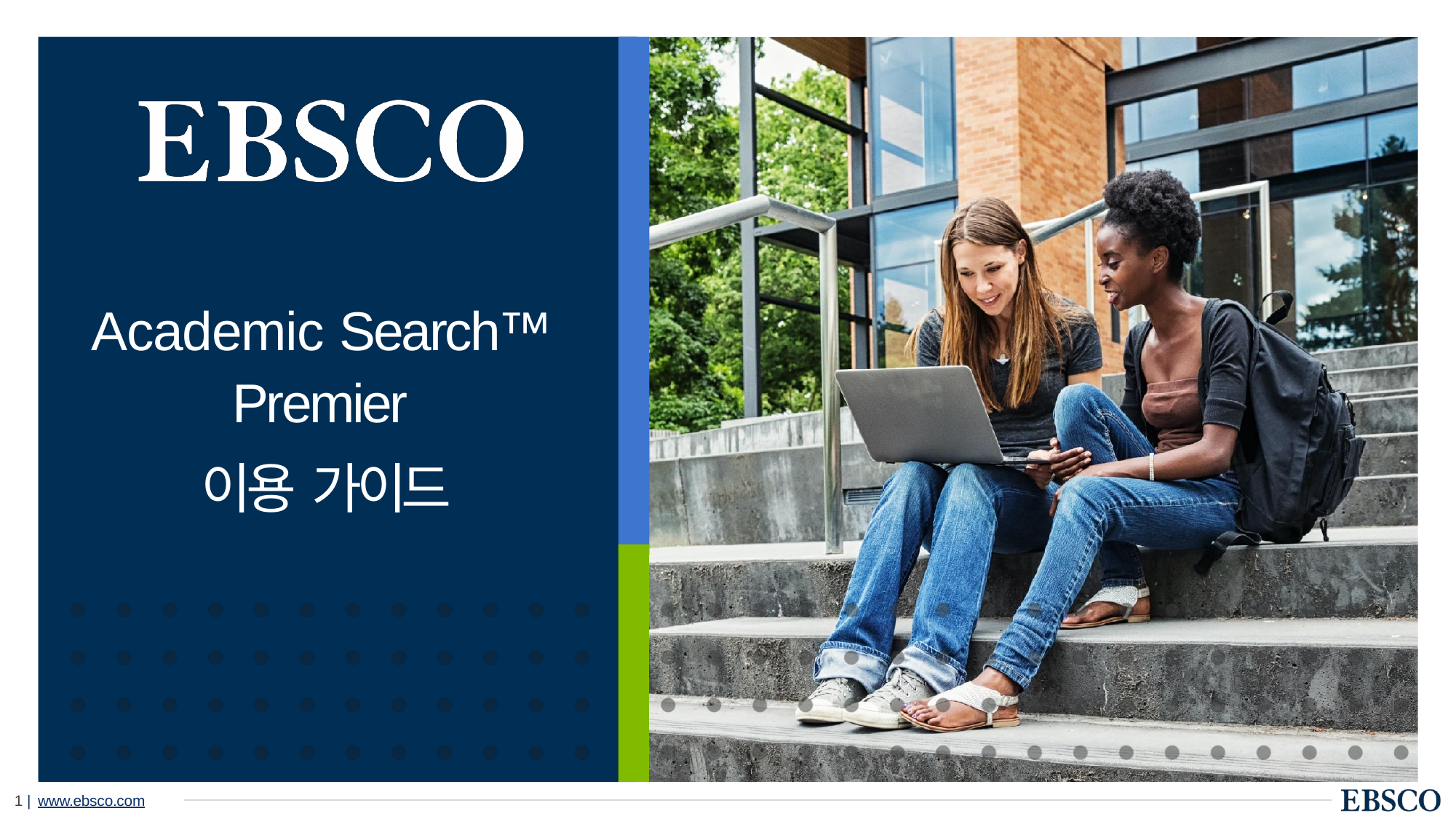

Academic Search™  Premier
이용 가이드
1 | www.ebsco.com